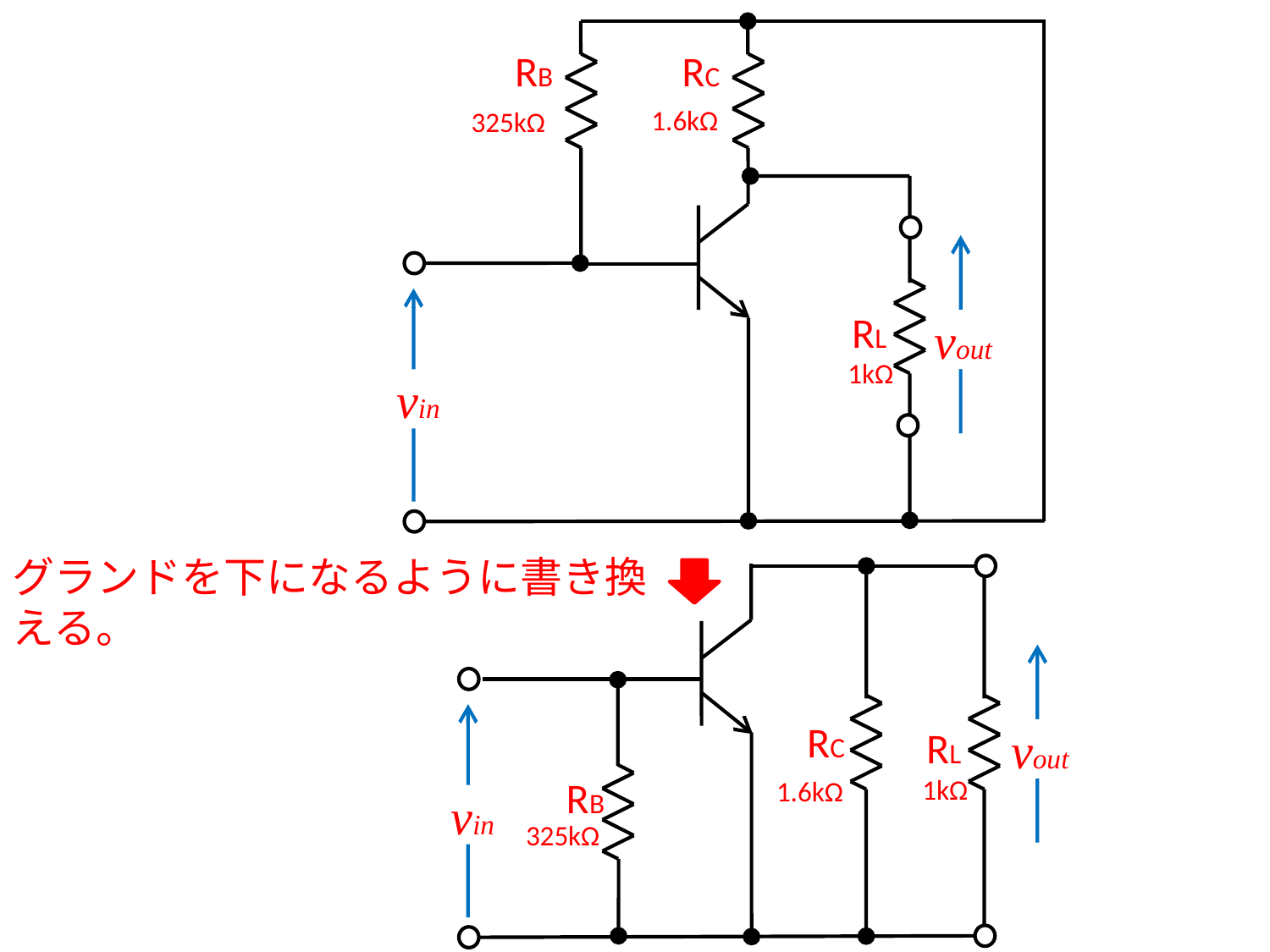

RB
RC

1.6kΩ
325kΩ

RL
vout

1kΩ
vin

グランドを下になるように書き換える。

RC
RL
vout

RB
1kΩ
1.6kΩ
vin

325kΩ